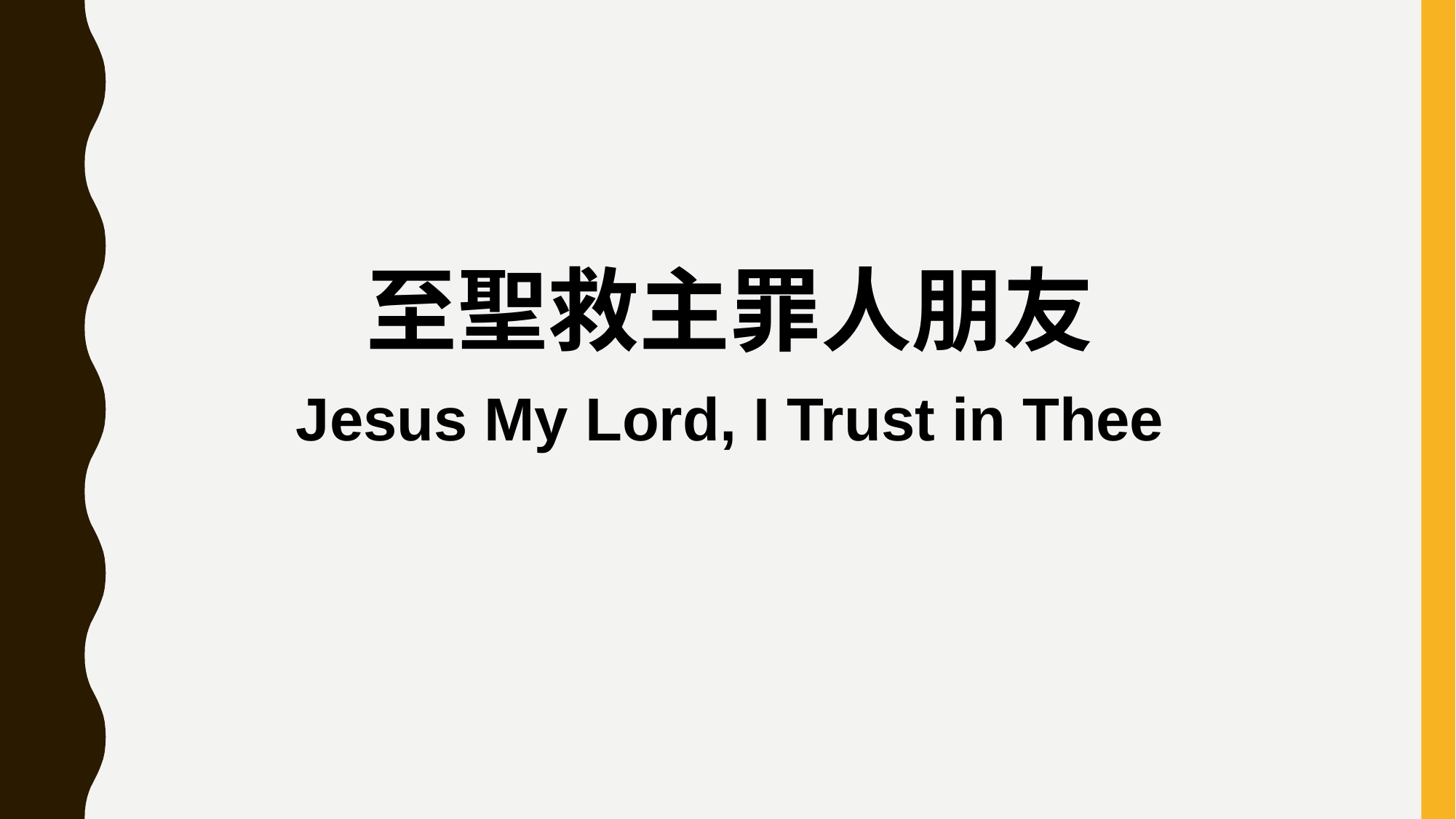

至聖救主罪人朋友
Jesus My Lord, I Trust in Thee